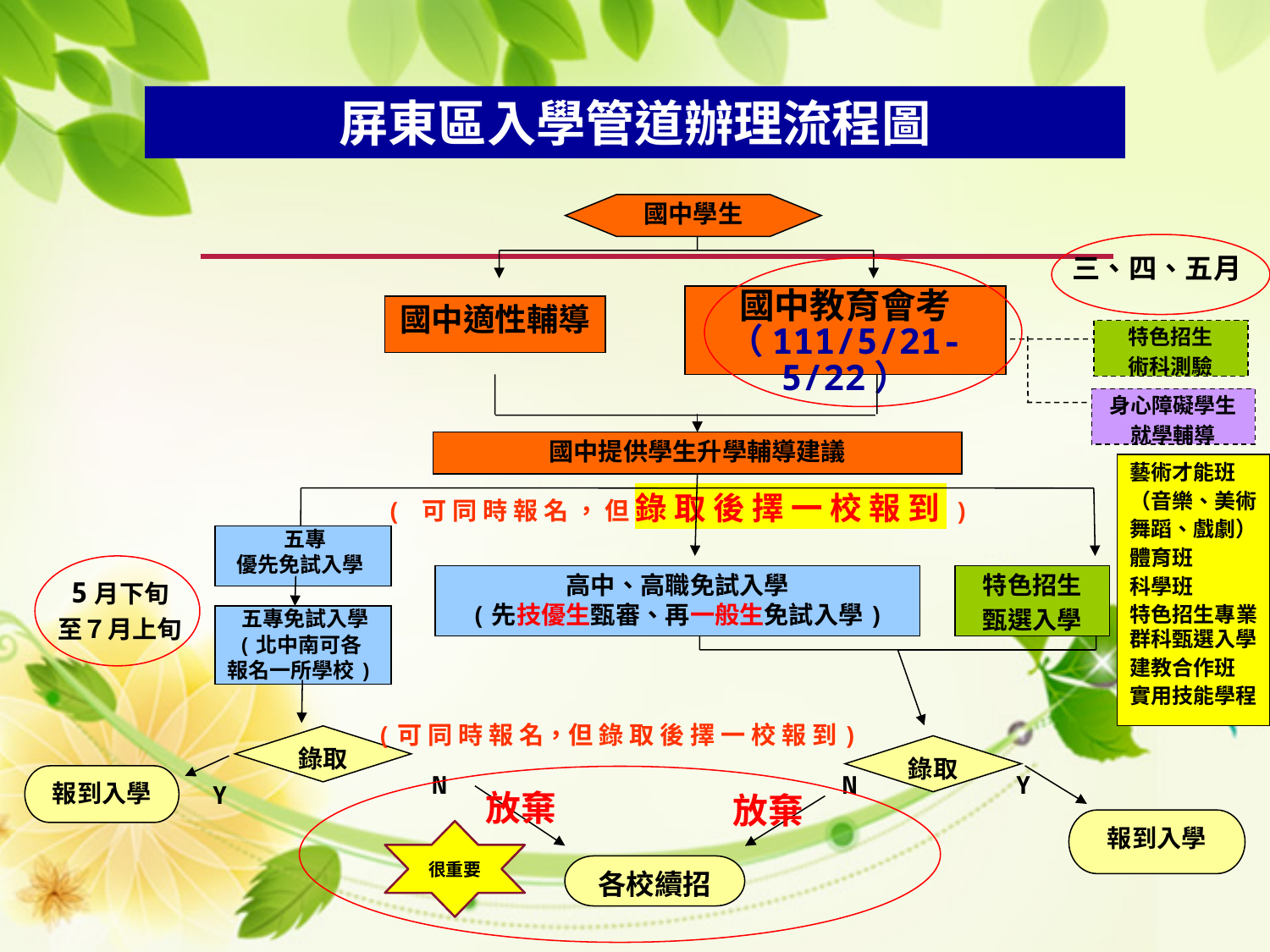

屏東區入學管道辦理流程圖
國中學生

三、四、五月

國中教育會考
（111/5/21-5/22）
國中適性輔導
特色招生
術科測驗

身心障礙學生
就學輔導

國中提供學生升學輔導建議
藝術才能班
（音樂、美術
舞蹈、戲劇）
體育班
科學班
特色招生專業群科甄選入學
建教合作班
實用技能學程

( 可 同 時 報 名 ， 但 錄 取 後 擇 一 校 報 到 )

 五專
優先免試入學

5月下旬
至７月上旬

高中、高職免試入學
(先技優生甄審、再一般生免試入學)

特色招生
甄選入學

 五專免試入學
(北中南可各
報名一所學校)

(可 同 時 報 名，但 錄 取 後 擇 一 校 報 到)
錄取
錄取

報到入學

N
N

Y

Y
放棄
放棄

報到入學

很重要
各校續招